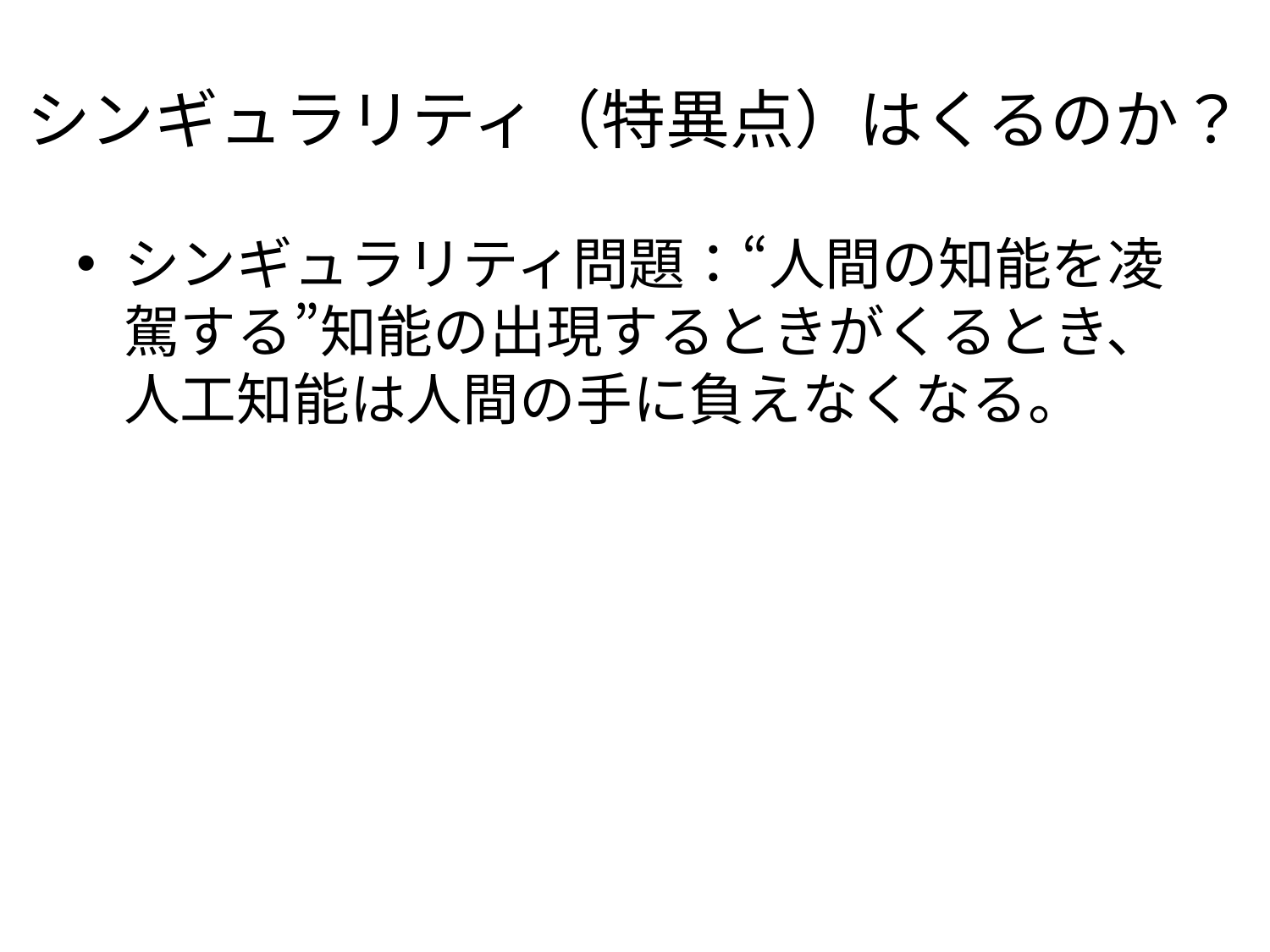

# シンギュラリティ（特異点）はくるのか？
シンギュラリティ問題：“人間の知能を凌駕する”知能の出現するときがくるとき、人工知能は人間の手に負えなくなる。